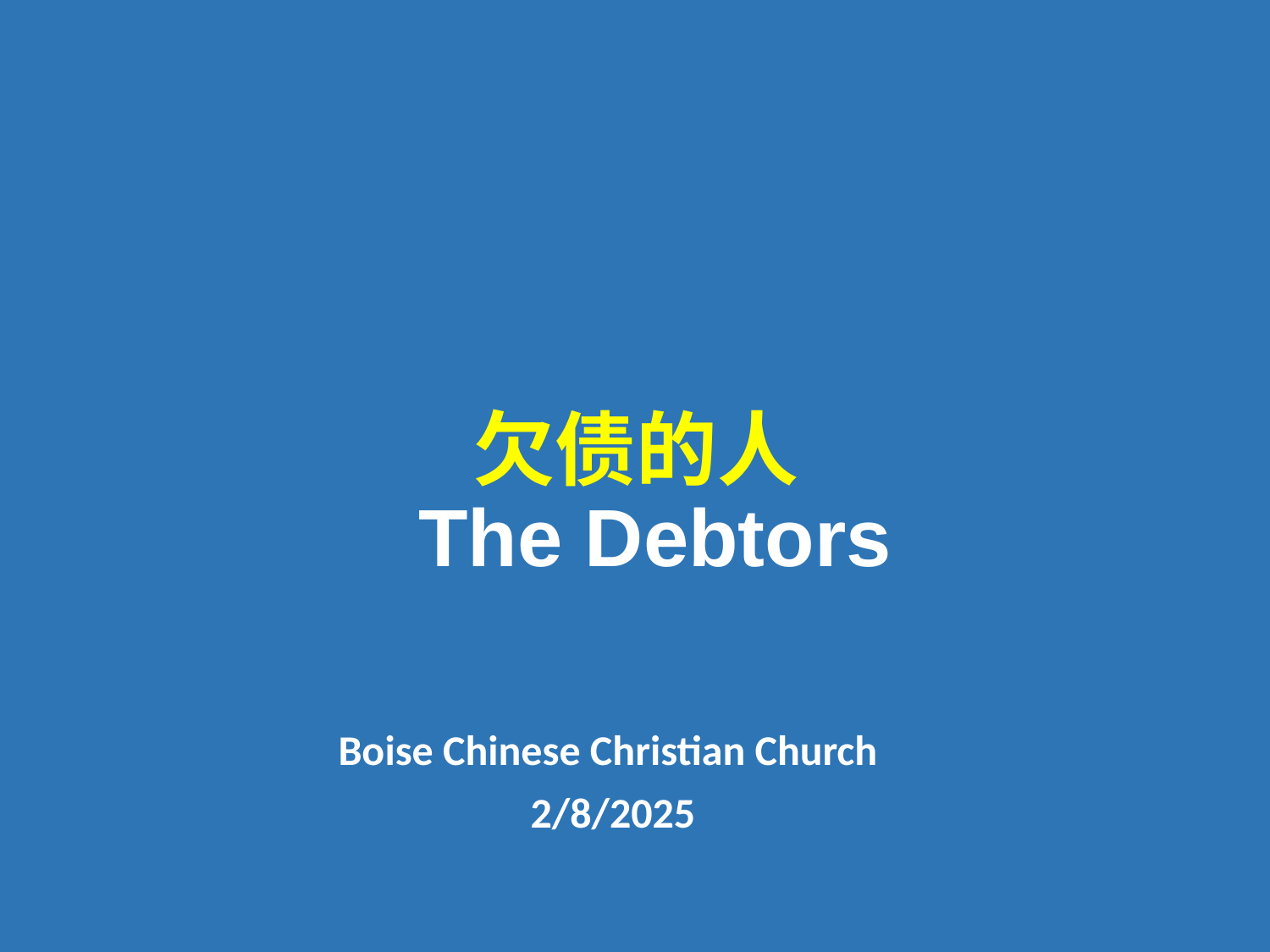

# 欠债的人 The Debtors
Boise Chinese Christian Church
2/8/2025